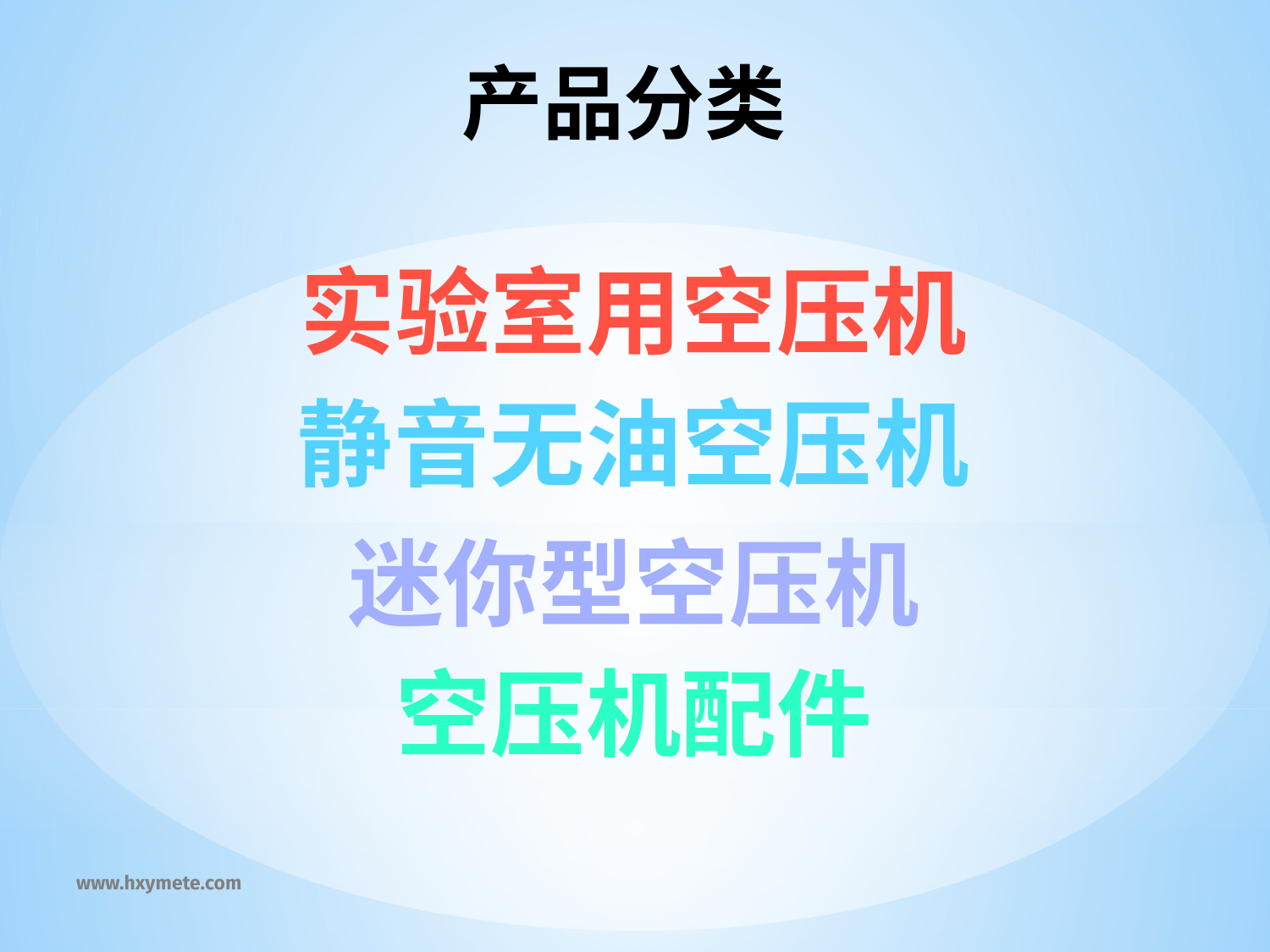

# 产品分类
实验室用空压机
静音无油空压机
迷你型空压机
空压机配件
www.hxymete.com